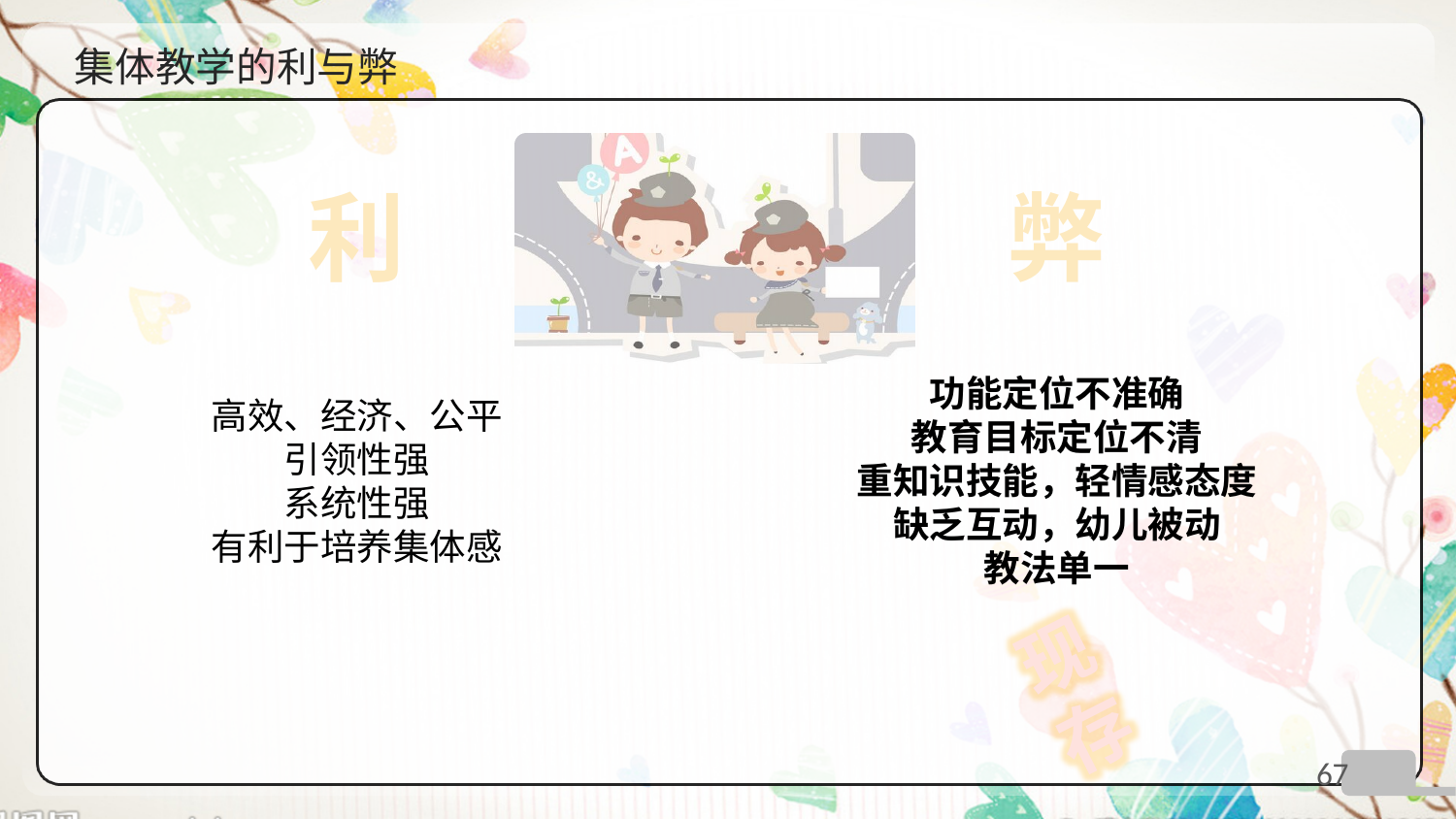

# 集体教学的利与弊

利
弊
功能定位不准确
教育目标定位不清
重知识技能，轻情感态度
缺乏互动，幼儿被动
教法单一
高效、经济、公平
引领性强
系统性强
有利于培养集体感
现存